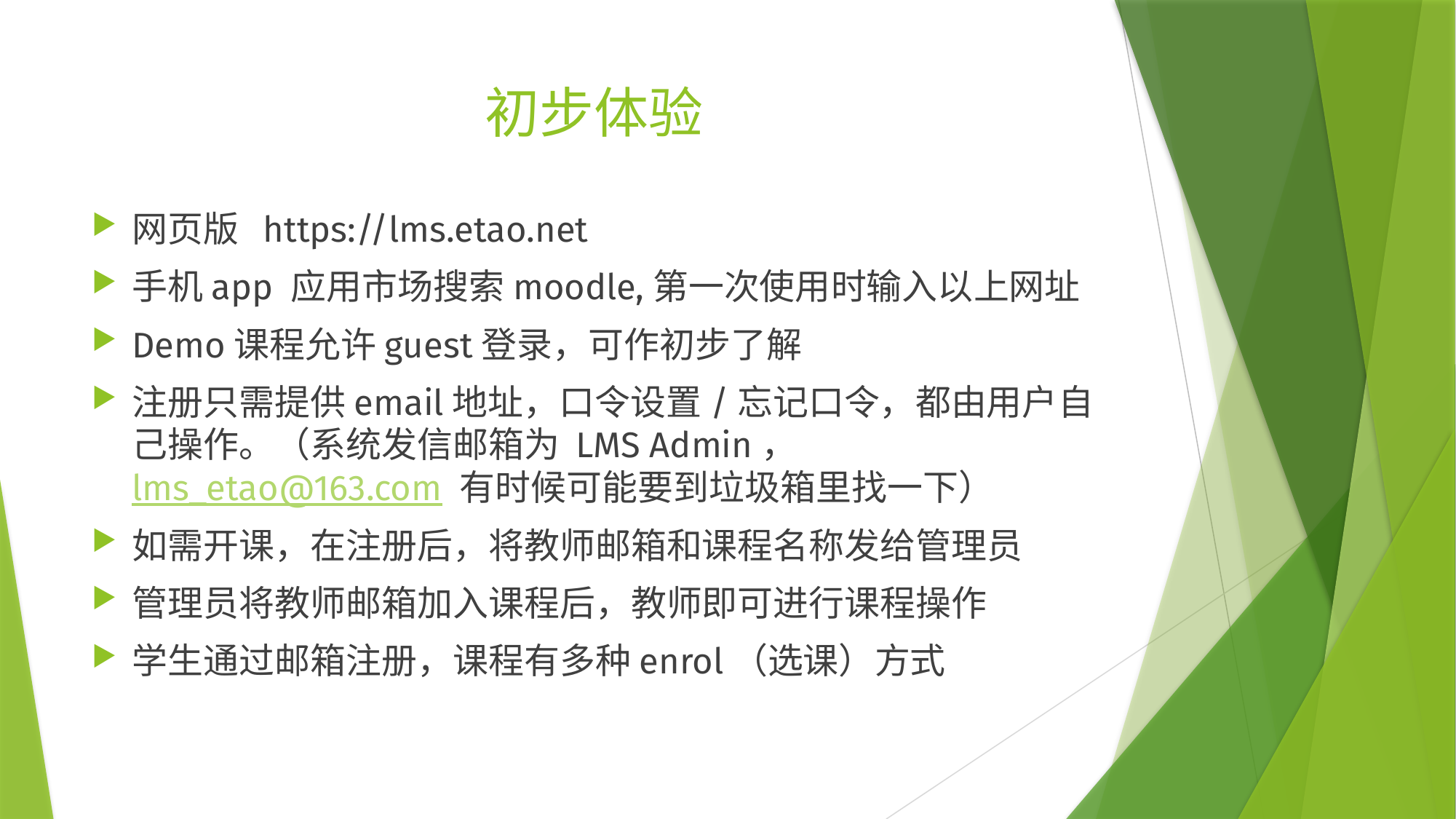

# 初步体验
网页版  https://lms.etao.net
手机app 应用市场搜索moodle,第一次使用时输入以上网址
Demo课程允许guest登录，可作初步了解
注册只需提供email地址，口令设置/忘记口令，都由用户自己操作。（系统发信邮箱为 LMS Admin，lms_etao@163.com 有时候可能要到垃圾箱里找一下）
如需开课，在注册后，将教师邮箱和课程名称发给管理员
管理员将教师邮箱加入课程后，教师即可进行课程操作
学生通过邮箱注册，课程有多种enrol（选课）方式